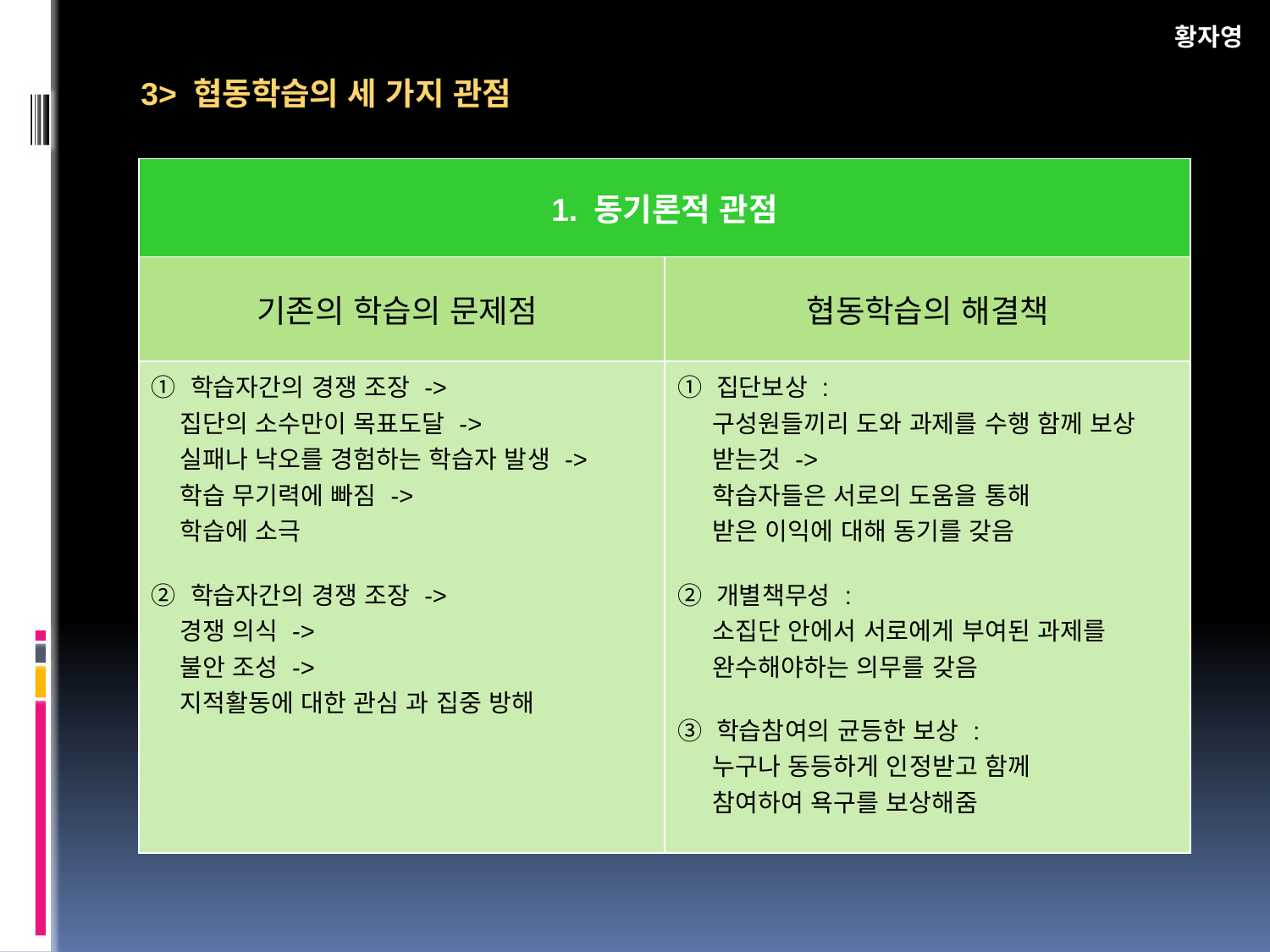

황자영
3> 협동학습의 세 가지 관점

| 1. 동기론적 관점 |  |
| --- | --- |
| 기존의 학습의 문제점 | 협동학습의 해결책 |
| ➀ 학습자간의 경쟁 조장 -> 집단의 소수만이 목표도달 -> 실패나 낙오를 경험하는 학습자 발생 -> 학습 무기력에 빠짐 -> 학습에 소극 ➁ 학습자간의 경쟁 조장 -> 경쟁 의식 -> 불안 조성 -> 지적활동에 대한 관심 과 집중 방해 | ➀ 집단보상 : 구성원들끼리 도와 과제를 수행 함께 보상 받는것 -> 학습자들은 서로의 도움을 통해 받은 이익에 대해 동기를 갖음 ➁ 개별책무성 : 소집단 안에서 서로에게 부여된 과제를 완수해야하는 의무를 갖음 ➂ 학습참여의 균등한 보상 : 누구나 동등하게 인정받고 함께 참여하여 욕구를 보상해줌 |